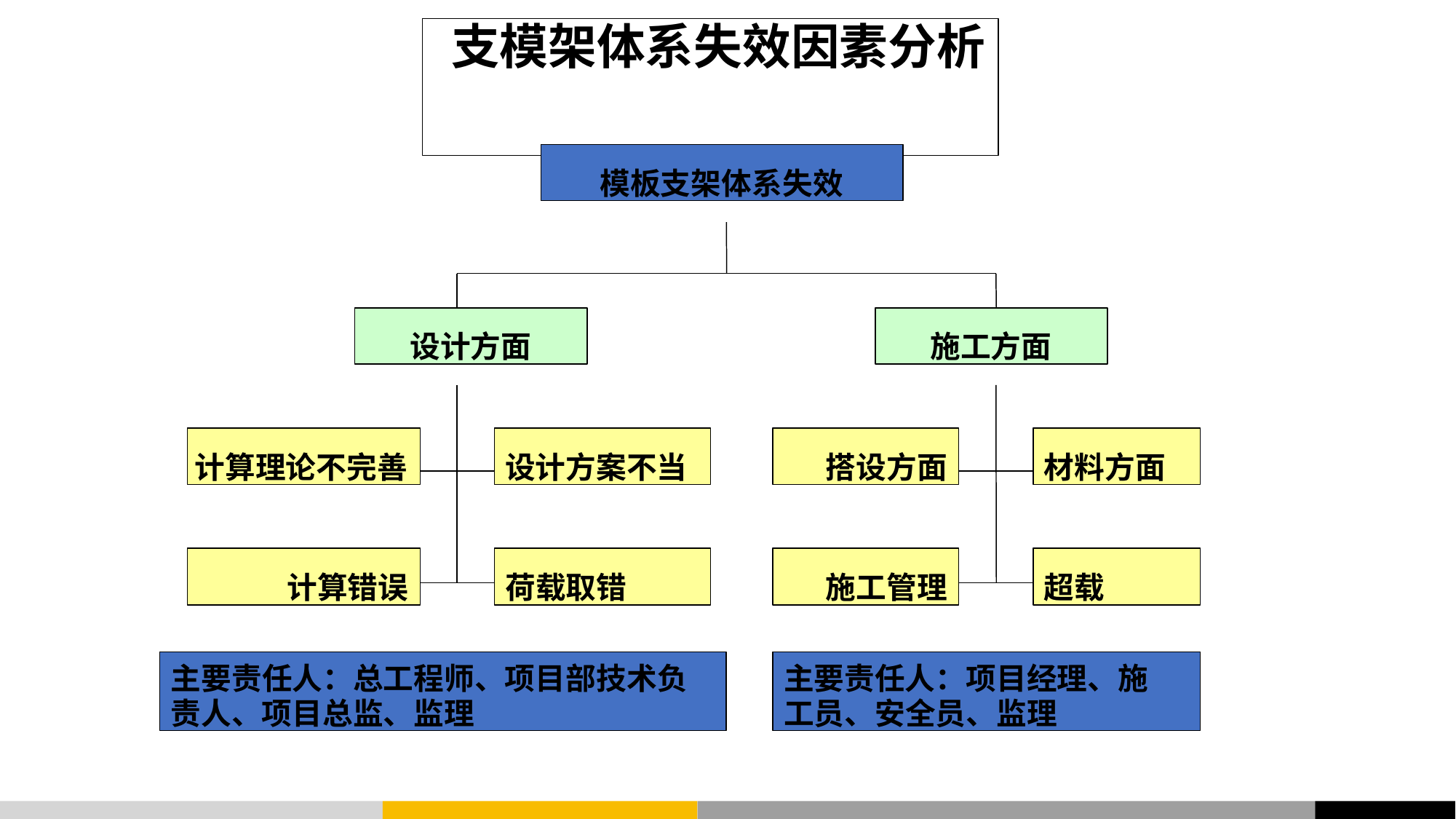

# 支模架体系失效因素分析
模板支架体系失效

设计方面
施工方面

计算理论不完善
设计方案不当
搭设方面
材料方面

计算错误
荷载取错
施工管理
超载

主要责任人：总工程师、项目部技术负 责人、项目总监、监理
主要责任人：项目经理、施 工员、安全员、监理